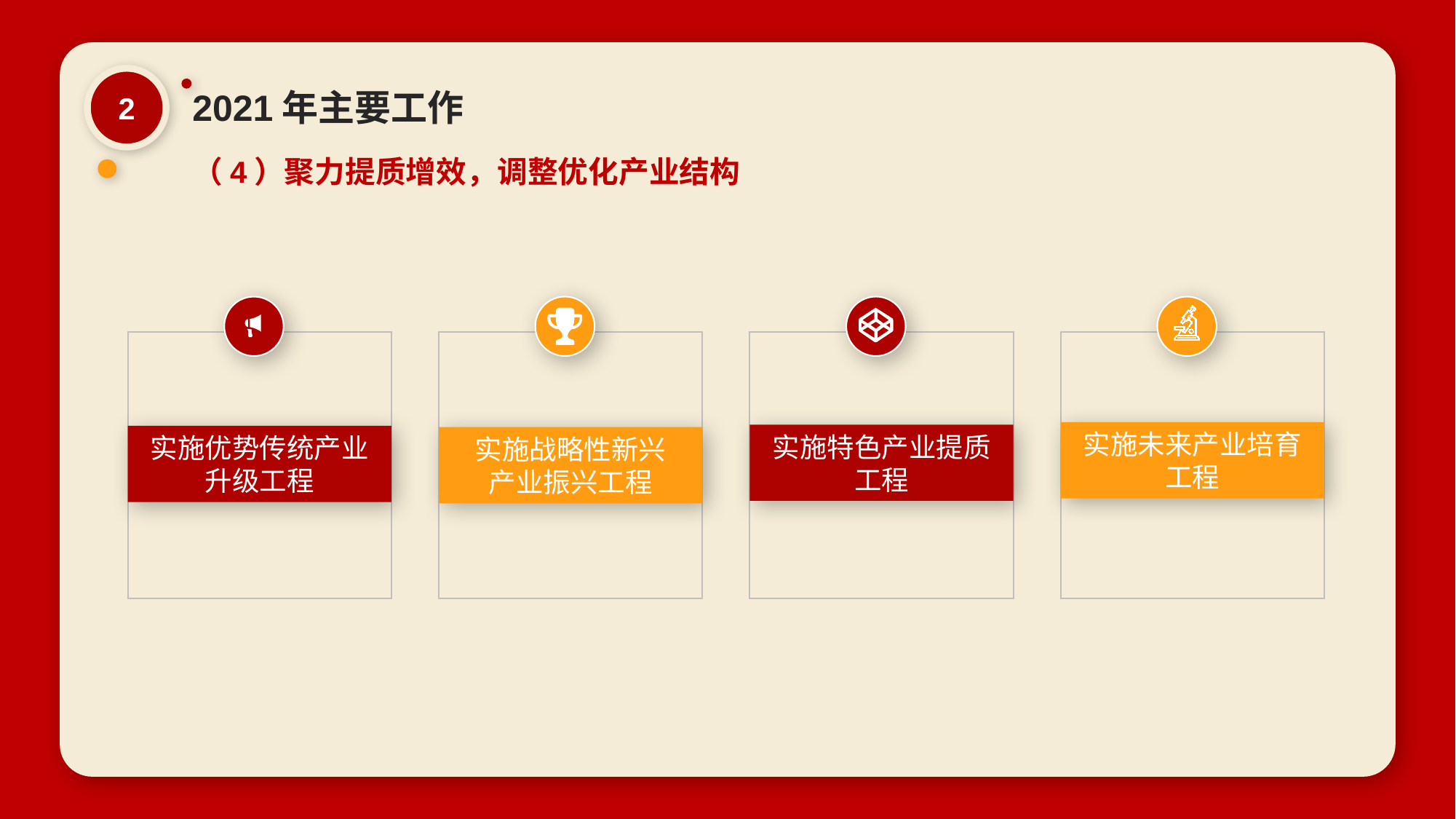

2
2021年主要工作
（4）聚力提质增效，调整优化产业结构

实施优势传统产业升级工程

实施战略性新兴
产业振兴工程

实施特色产业提质工程

实施未来产业培育工程